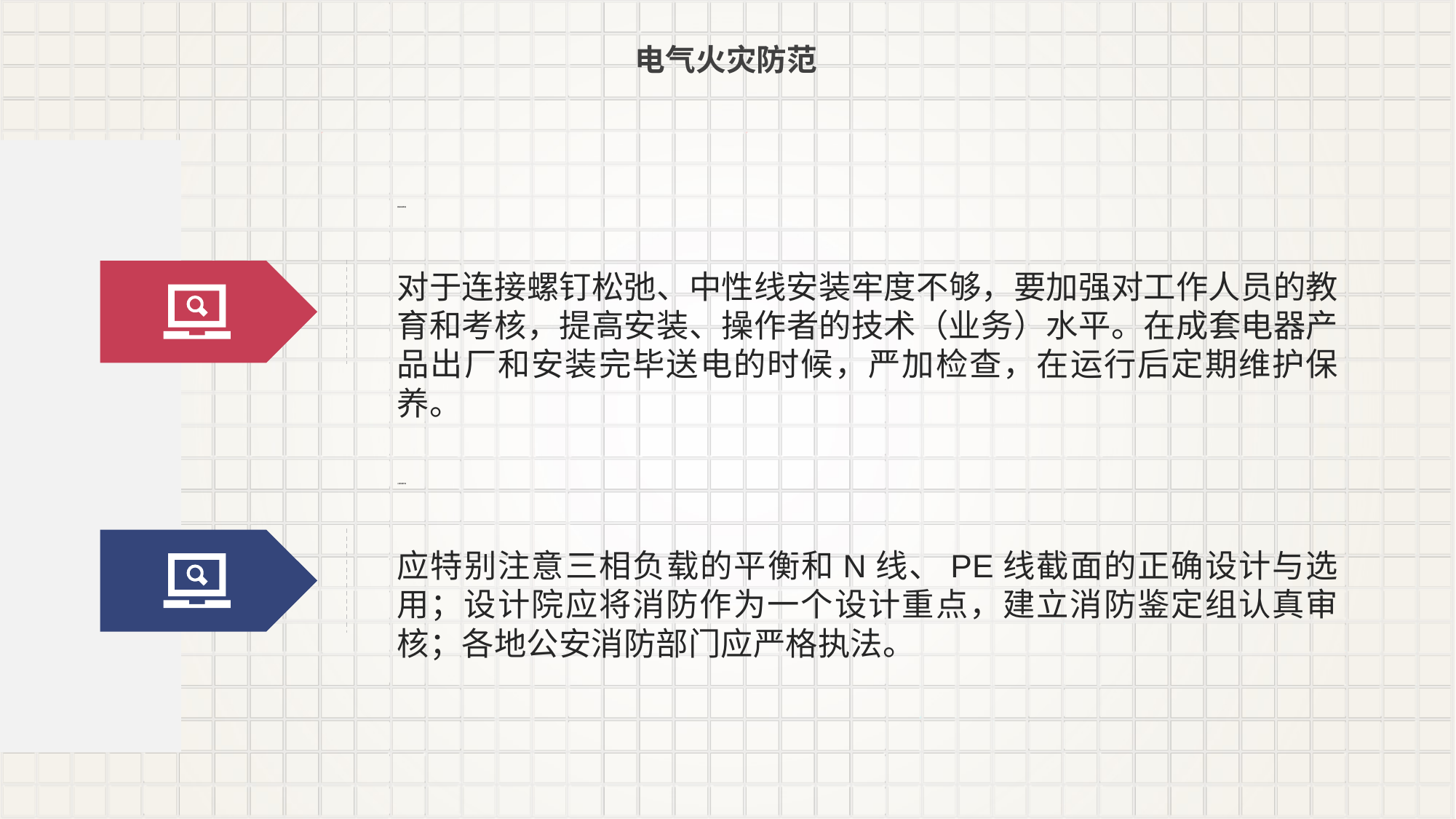

电气火灾防范

提高安装质量

对于连接螺钉松弛、中性线安装牢度不够，要加强对工作人员的教育和考核，提高安装、操作者的技术（业务）水平。在成套电器产品出厂和安装完毕送电的时候，严加检查，在运行后定期维护保养。

三相负载平衡

应特别注意三相负载的平衡和N线、PE线截面的正确设计与选用；设计院应将消防作为一个设计重点，建立消防鉴定组认真审核；各地公安消防部门应严格执法。